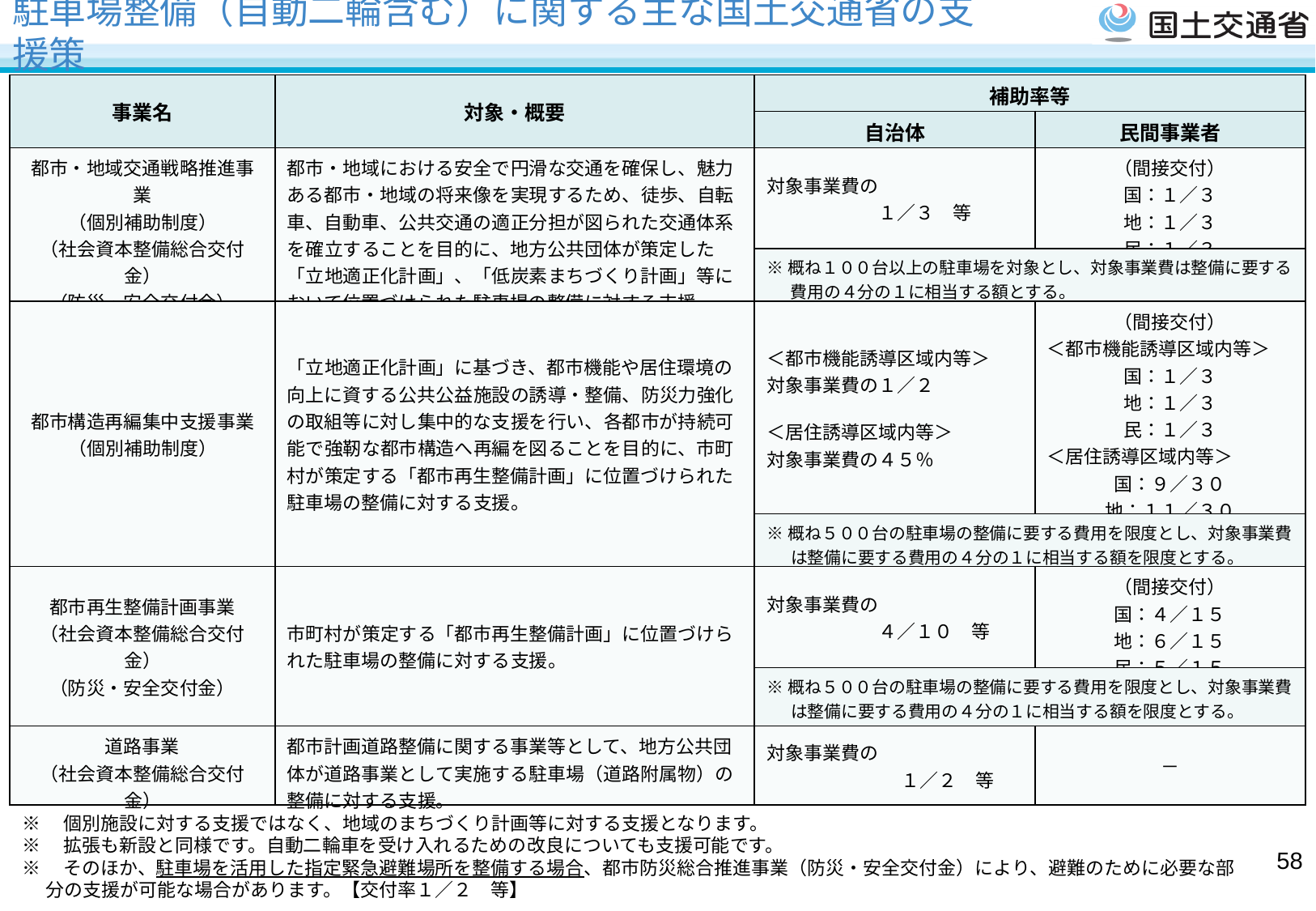

# 駐車場整備（自動二輪含む）に関する主な国土交通省の支援策

| 事業名 | 対象・概要 | 補助率等 |  |
| --- | --- | --- | --- |
|  |  | 自治体 | 民間事業者 |
| 都市・地域交通戦略推進事業 （個別補助制度） （社会資本整備総合交付金） （防災・安全交付金） | 都市・地域における安全で円滑な交通を確保し、魅力ある都市・地域の将来像を実現するため、徒歩、自転車、自動車、公共交通の適正分担が図られた交通体系を確立することを目的に、地方公共団体が策定した「立地適正化計画」、「低炭素まちづくり計画」等において位置づけられた駐車場の整備に対する支援。 | 対象事業費の 　　　　　　１／３　等 | （間接交付） 国：１／３ 地：１／３ 民：１／３ |
|  |  | ※概ね１００台以上の駐車場を対象とし、対象事業費は整備に要する費用の４分の１に相当する額とする。 |  |
| 都市構造再編集中支援事業 （個別補助制度） | 「立地適正化計画」に基づき、都市機能や居住環境の向上に資する公共公益施設の誘導・整備、防災力強化の取組等に対し集中的な支援を行い、各都市が持続可能で強靭な都市構造へ再編を図ることを目的に、市町村が策定する「都市再生整備計画」に位置づけられた駐車場の整備に対する支援。 | ＜都市機能誘導区域内等＞ 対象事業費の１／２ ＜居住誘導区域内等＞ 対象事業費の４５％ | （間接交付） ＜都市機能誘導区域内等＞ 国：１／３ 地：１／３ 民：１／３ ＜居住誘導区域内等＞ 国：９／３０ 地：１１／３０ 民：１０／３０ |
|  |  | ※概ね５００台の駐車場の整備に要する費用を限度とし、対象事業費は整備に要する費用の４分の１に相当する額を限度とする。 |  |
| 都市再生整備計画事業 （社会資本整備総合交付金） （防災・安全交付金） | 市町村が策定する「都市再生整備計画」に位置づけられた駐車場の整備に対する支援。 | 対象事業費の 　　　　　　４／１０　等 | （間接交付） 国：４／１５ 地：６／１５ 民：５／１５ |
|  |  | ※概ね５００台の駐車場の整備に要する費用を限度とし、対象事業費は整備に要する費用の４分の１に相当する額を限度とする。 |  |
| 道路事業 （社会資本整備総合交付金） | 都市計画道路整備に関する事業等として、地方公共団体が道路事業として実施する駐車場（道路附属物）の整備に対する支援。 | 対象事業費の 　　　　　　　 １／２　等 | － |
※　個別施設に対する支援ではなく、地域のまちづくり計画等に対する支援となります。
※　拡張も新設と同様です。自動二輪車を受け入れるための改良についても支援可能です。
※　そのほか、駐車場を活用した指定緊急避難場所を整備する場合、都市防災総合推進事業（防災・安全交付金）により、避難のために必要な部分の支援が可能な場合があります。【交付率１／２　等】
58